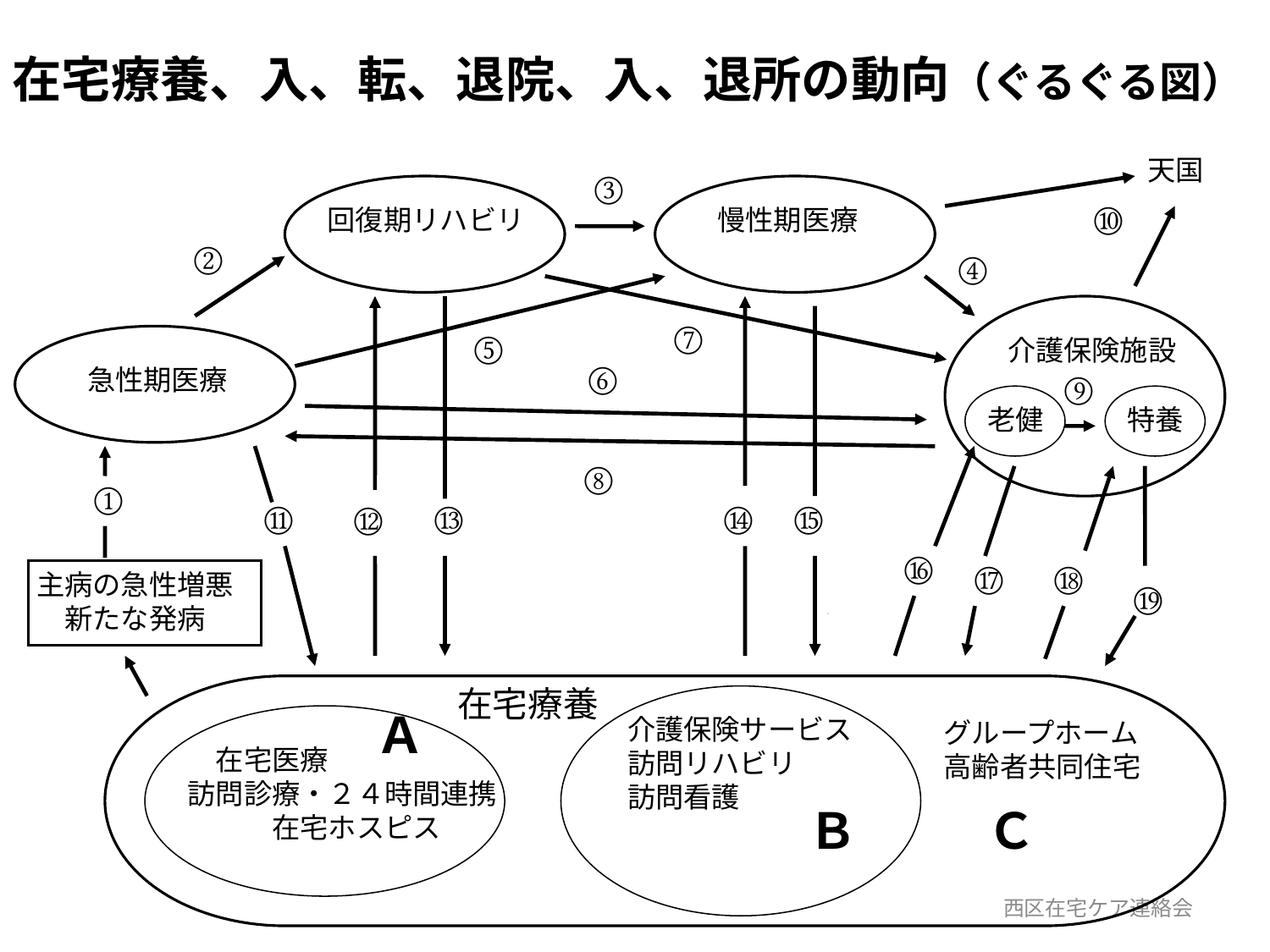

在宅療養、入、転、退院、入、退所の動向（ぐるぐる図）
天国
③

⑩
回復期リハビリ
慢性期医療

②

④

⑦

⑤

介護保険施設
⑥
急性期医療
⑨

老健
特養

⑧

①

⑪
⑬
⑭
⑮
⑫

⑯

⑰
⑱

主病の急性増悪
　新たな発病
⑲

在宅療養

Ａ

介護保険サービス
訪問リハビリ
訪問看護

グループホーム
高齢者共同住宅
　在宅医療
訪問診療・２４時間連携
　　　在宅ホスピス
Ｂ
Ｃ

西区在宅ケア連絡会